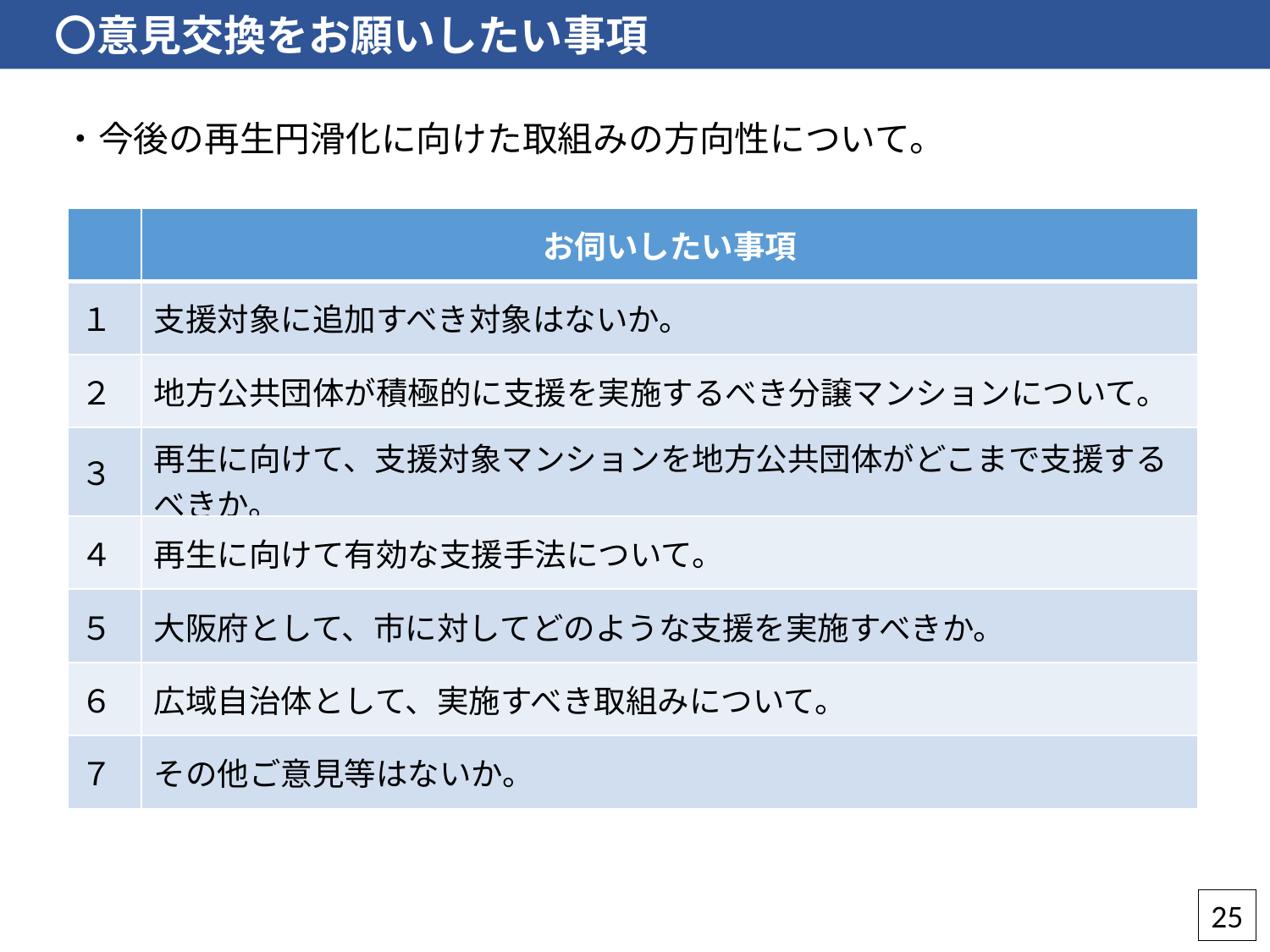

〇意見交換をお願いしたい事項
・今後の再生円滑化に向けた取組みの方向性について。
|  | お伺いしたい事項 |
| --- | --- |
| １ | 支援対象に追加すべき対象はないか。 |
| ２ | 地方公共団体が積極的に支援を実施するべき分譲マンションについて。 |
| ３ | 再生に向けて、支援対象マンションを地方公共団体がどこまで支援するべきか。 |
| ４ | 再生に向けて有効な支援手法について。 |
| ５ | 大阪府として、市に対してどのような支援を実施すべきか。 |
| ６ | 広域自治体として、実施すべき取組みについて。 |
| ７ | その他ご意見等はないか。 |
25